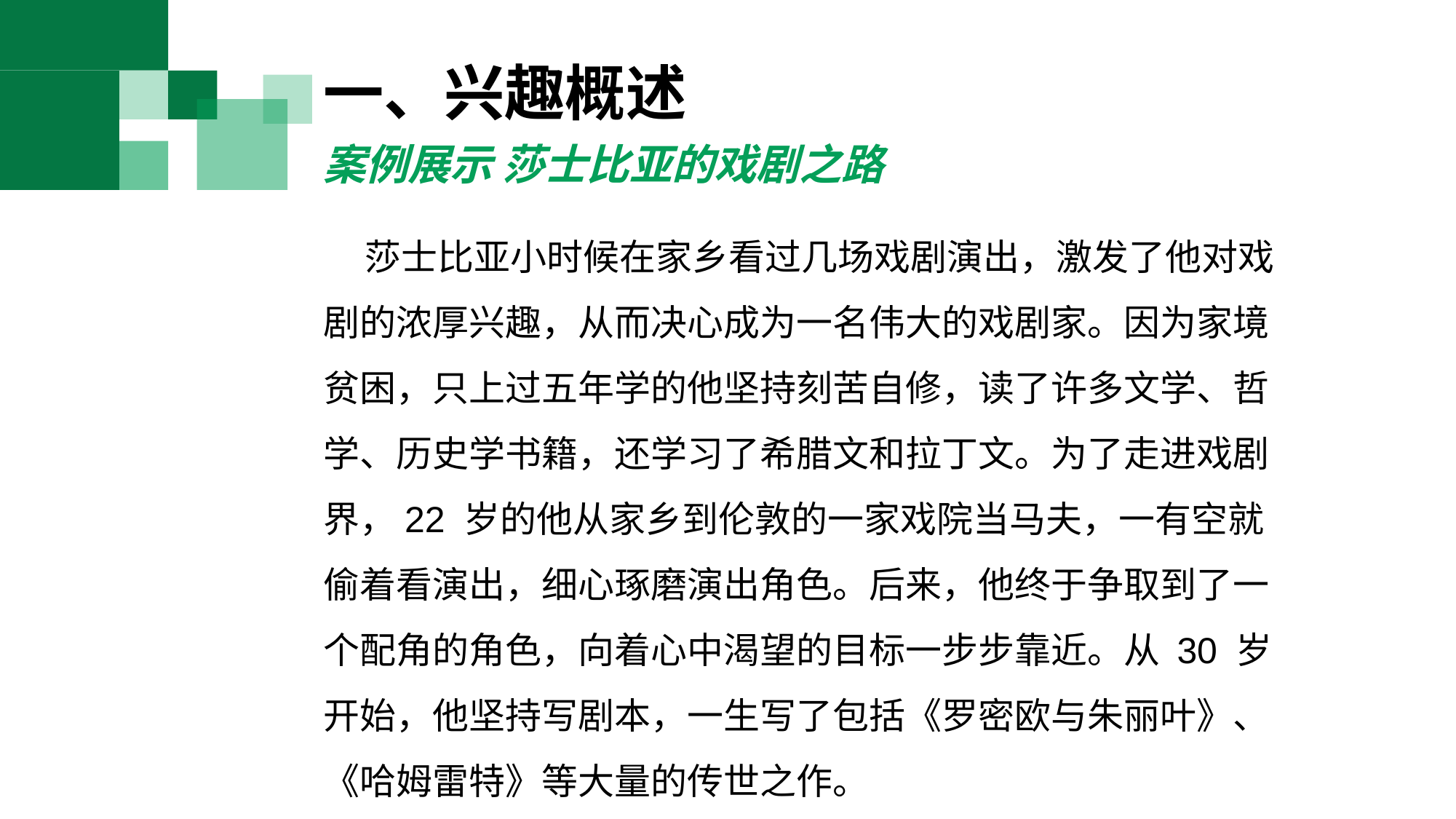

一、兴趣概述
案例展示 莎士比亚的戏剧之路

    莎士比亚小时候在家乡看过几场戏剧演出，激发了他对戏剧的浓厚兴趣，从而决心成为一名伟大的戏剧家。因为家境贫困，只上过五年学的他坚持刻苦自修，读了许多文学、哲学、历史学书籍，还学习了希腊文和拉丁文。为了走进戏剧界，22 岁的他从家乡到伦敦的一家戏院当马夫，一有空就偷着看演出，细心琢磨演出角色。后来，他终于争取到了一个配角的角色，向着心中渴望的目标一步步靠近。从 30 岁开始，他坚持写剧本，一生写了包括《罗密欧与朱丽叶》、《哈姆雷特》等大量的传世之作。